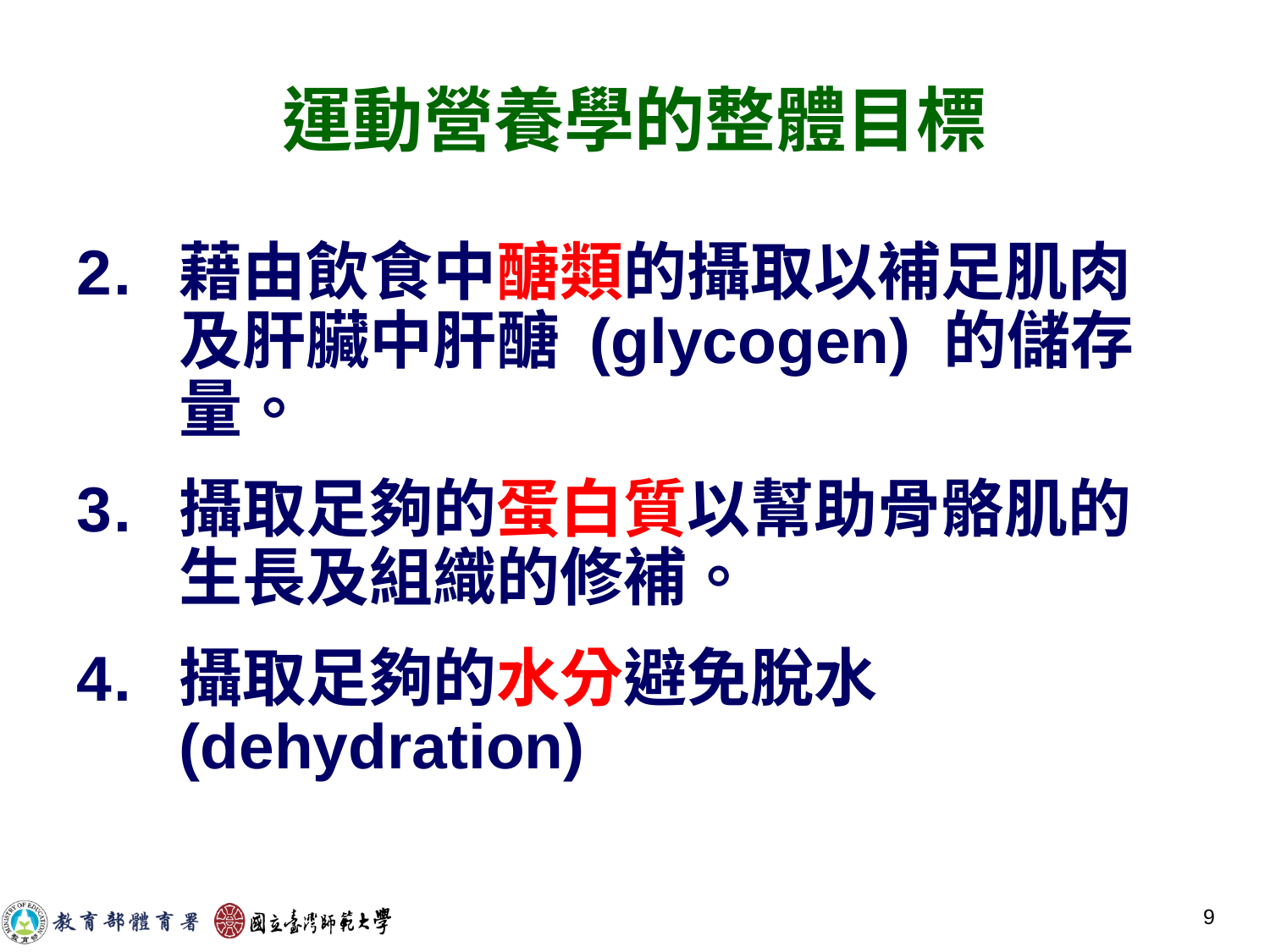

# 運動營養學的整體目標
藉由飲食中醣類的攝取以補足肌肉及肝臟中肝醣 (glycogen) 的儲存量。
攝取足夠的蛋白質以幫助骨骼肌的生長及組織的修補。
攝取足夠的水分避免脫水 (dehydration)

9